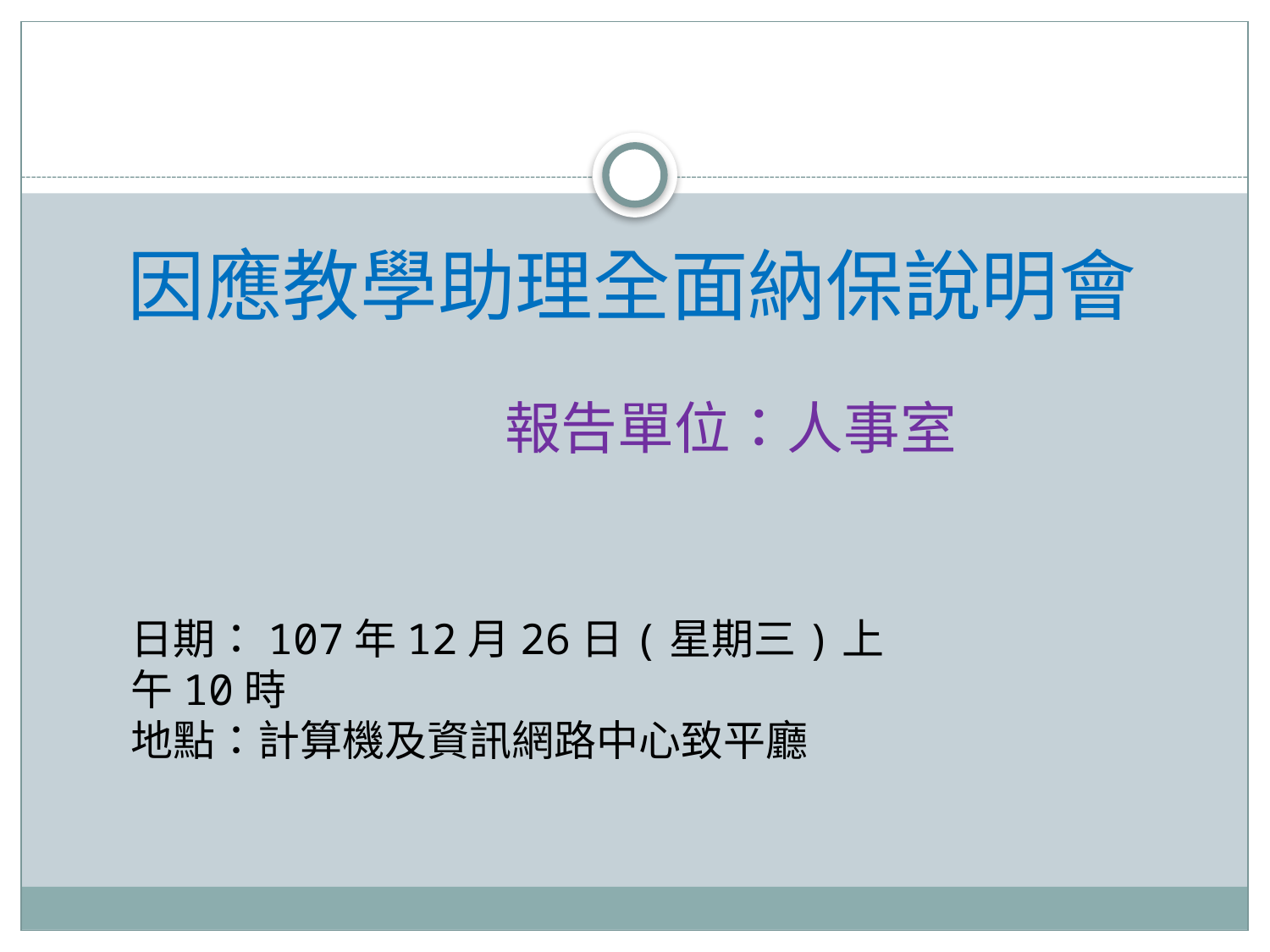

因應教學助理全面納保說明會
報告單位：人事室
日期：107年12月26日(星期三)上午10時
地點：計算機及資訊網路中心致平廳